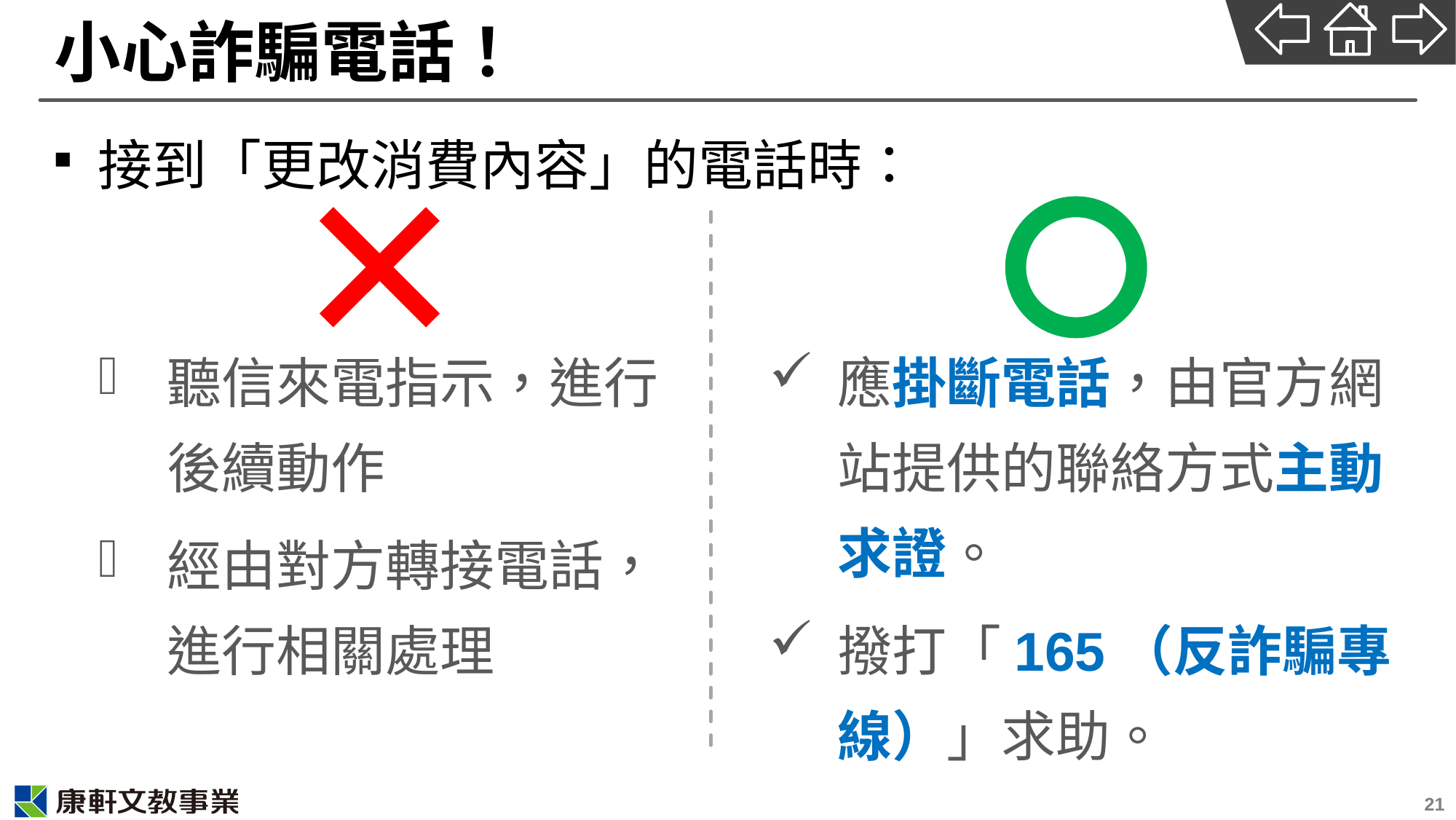

# 小心詐騙電話！
接到「更改消費內容」的電話時：

聽信來電指示，進行後續動作
經由對方轉接電話，進行相關處理
應掛斷電話，由官方網站提供的聯絡方式主動求證。
撥打「165（反詐騙專線）」求助。
21